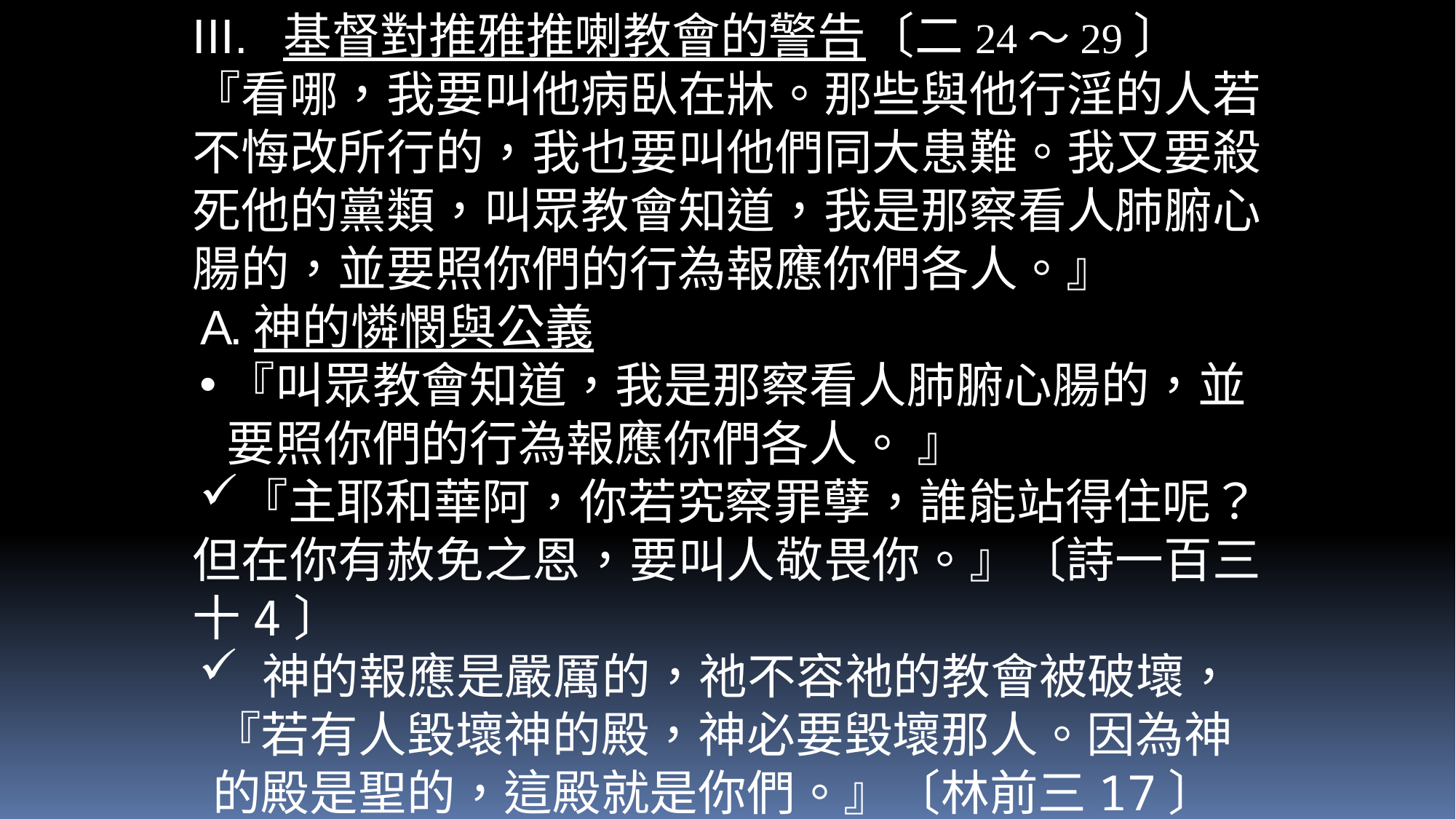

基督對推雅推喇教會的警告〔二24～29〕
『看哪，我要叫他病臥在牀。那些與他行淫的人若不悔改所行的，我也要叫他們同大患難。我又要殺死他的黨類，叫眾教會知道，我是那察看人肺腑心腸的，並要照你們的行為報應你們各人。』
神的憐憫與公義
『叫眾教會知道，我是那察看人肺腑心腸的，並要照你們的行為報應你們各人。 』
『主耶和華阿，你若究察罪孽，誰能站得住呢？但在你有赦免之恩，要叫人敬畏你。』〔詩一百三十4〕
 神的報應是嚴厲的，祂不容祂的教會被破壞，『若有人毀壞神的殿，神必要毀壞那人。因為神的殿是聖的，這殿就是你們。』〔林前三17〕